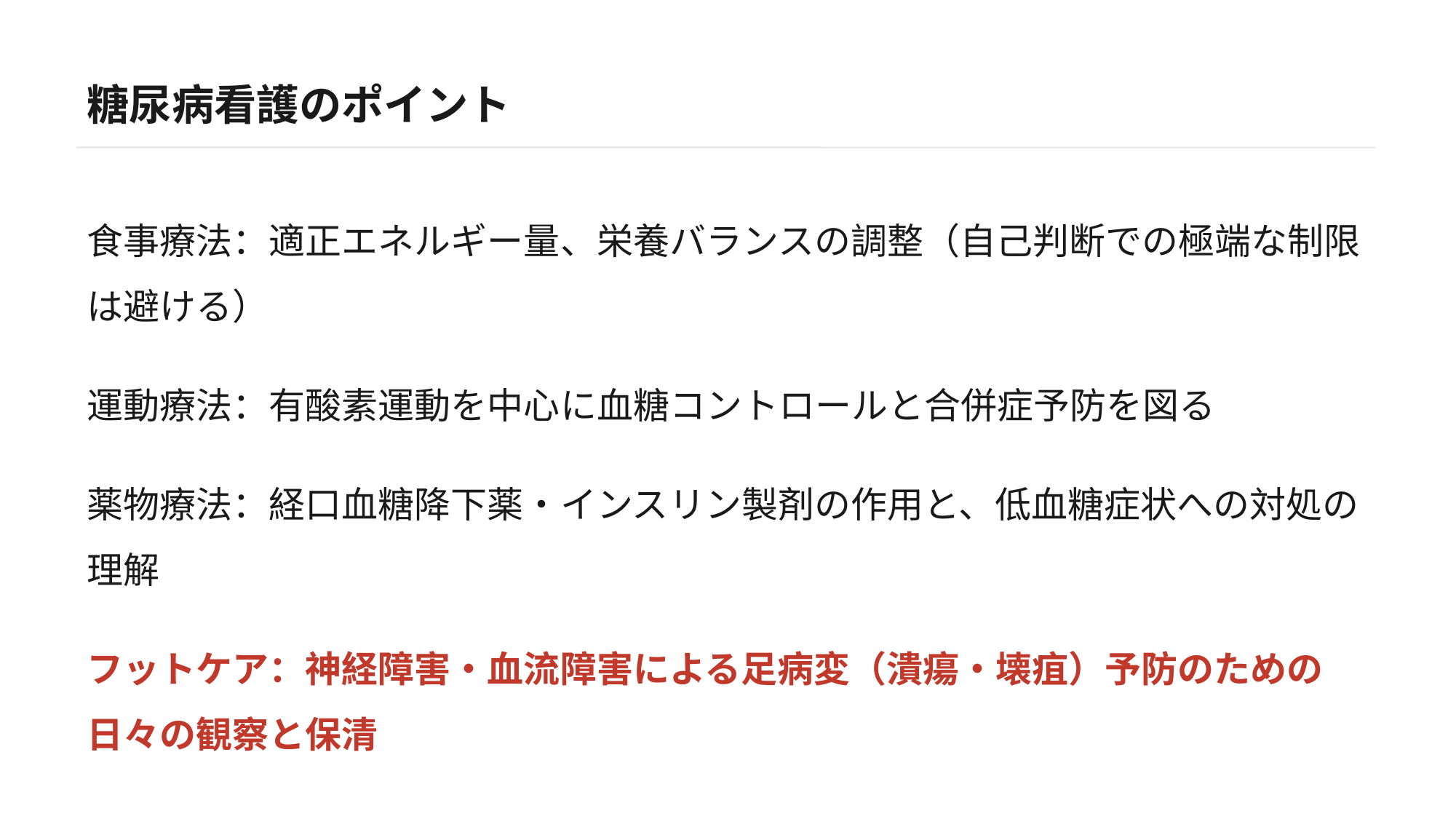

糖尿病看護のポイント

食事療法：適正エネルギー量、栄養バランスの調整（自己判断での極端な制限は避ける）
運動療法：有酸素運動を中心に血糖コントロールと合併症予防を図る
薬物療法：経口血糖降下薬・インスリン製剤の作用と、低血糖症状への対処の理解
フットケア：神経障害・血流障害による足病変（潰瘍・壊疽）予防のための日々の観察と保清